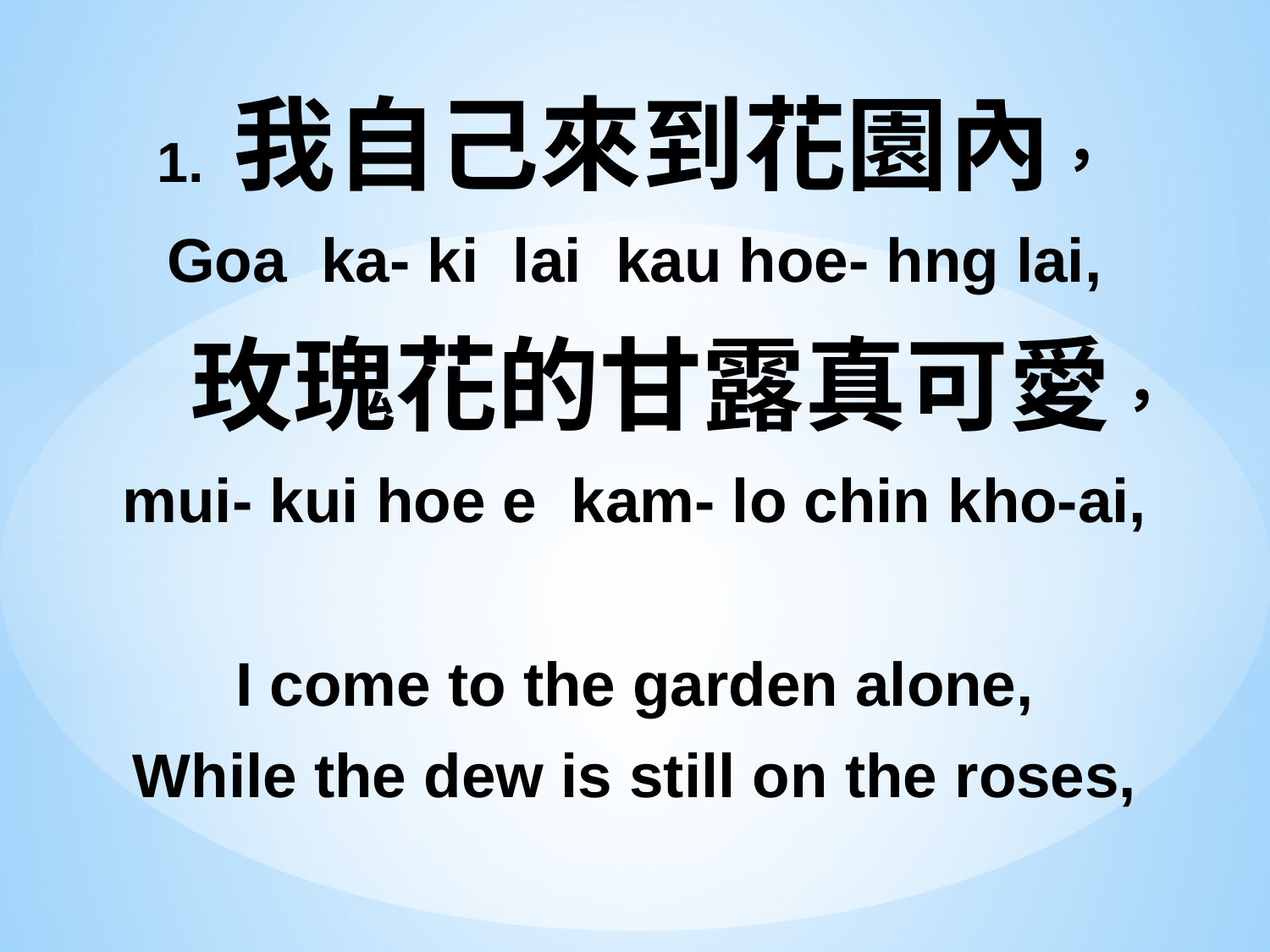

1. 我自己來到花園內，
Goa  ka- ki  lai  kau hoe- hng lai,
   玫瑰花的甘露真可愛，
mui- kui hoe e  kam- lo chin kho-ai,

I come to the garden alone,
While the dew is still on the roses,